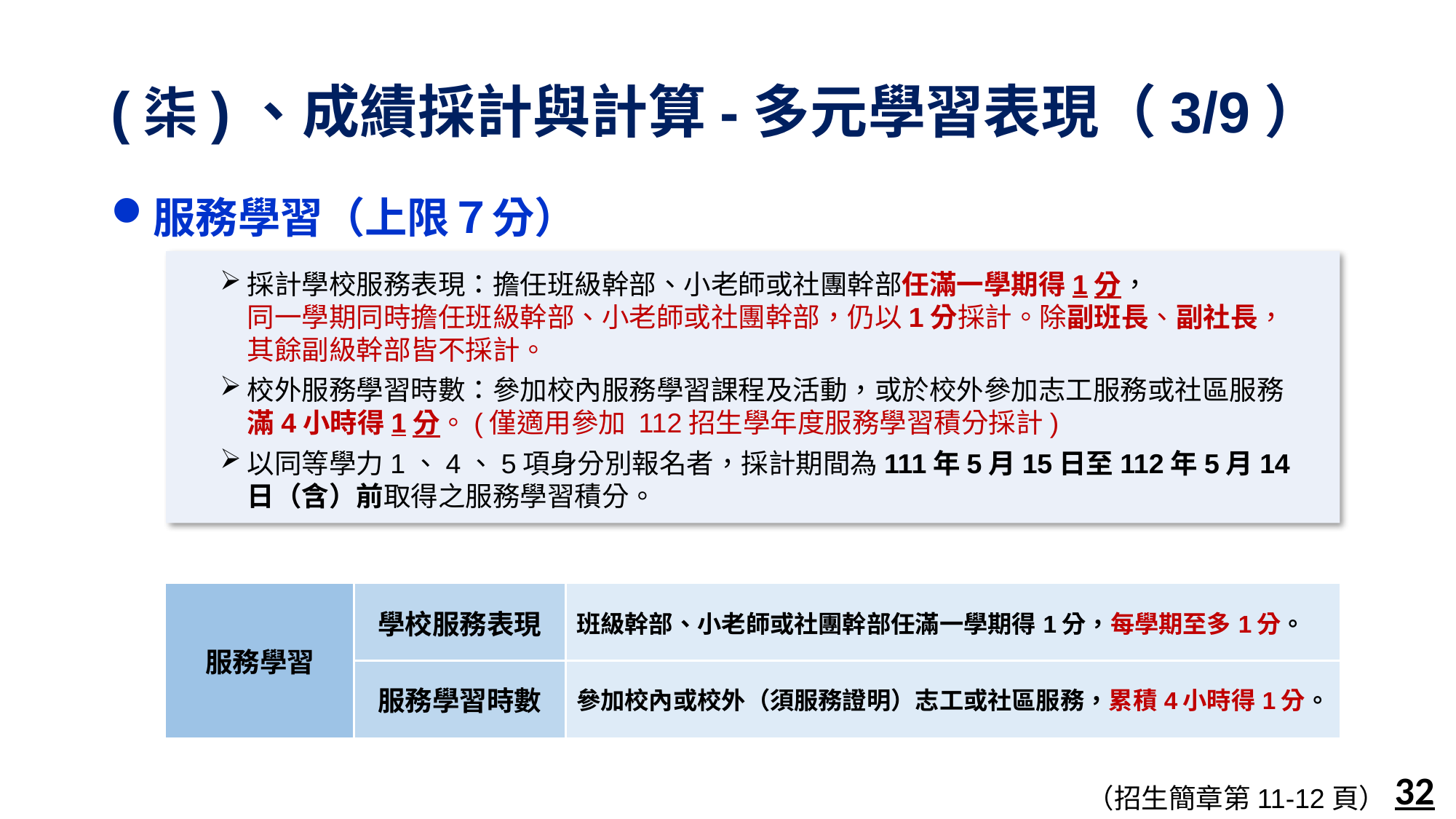

# (柒)、成績採計與計算-多元學習表現（3/9）
服務學習（上限７分）
採計學校服務表現：擔任班級幹部、小老師或社團幹部任滿一學期得1分，
同一學期同時擔任班級幹部、小老師或社團幹部，仍以1分採計。除副班長、副社長，
其餘副級幹部皆不採計。
校外服務學習時數：參加校內服務學習課程及活動，或於校外參加志工服務或社區服務
滿4小時得1分。(僅適用參加 112招生學年度服務學習積分採計)
以同等學力1、4、5項身分別報名者，採計期間為111年5月15日至112年5月14日（含）前取得之服務學習積分。

| 服務學習 | 學校服務表現 |  | 班級幹部、小老師或社團幹部任滿一學期得1分，每學期至多1分。 |
| --- | --- | --- | --- |
|  | 服務學習時數 |  | 參加校內或校外（須服務證明）志工或社區服務，累積4小時得1分。 |
32
（招生簡章第11-12頁）